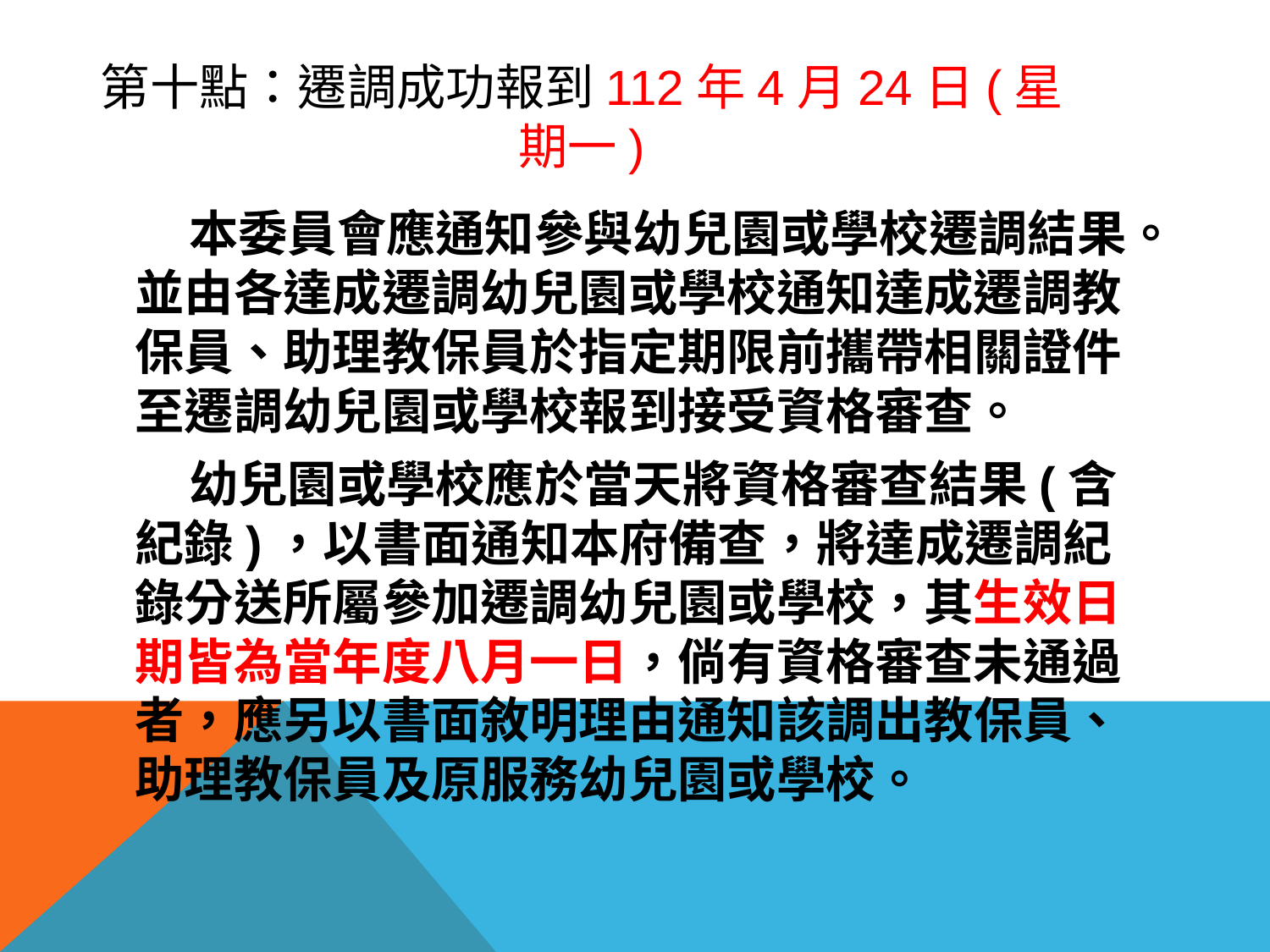

# 第十點：遷調成功報到112年4月24日(星期一)
        本委員會應通知參與幼兒園或學校遷調結果。並由各達成遷調幼兒園或學校通知達成遷調教保員、助理教保員於指定期限前攜帶相關證件至遷調幼兒園或學校報到接受資格審查。
        幼兒園或學校應於當天將資格審查結果(含紀錄)，以書面通知本府備查，將達成遷調紀錄分送所屬參加遷調幼兒園或學校，其生效日期皆為當年度八月一日，倘有資格審查未通過者，應另以書面敘明理由通知該調出教保員、助理教保員及原服務幼兒園或學校。